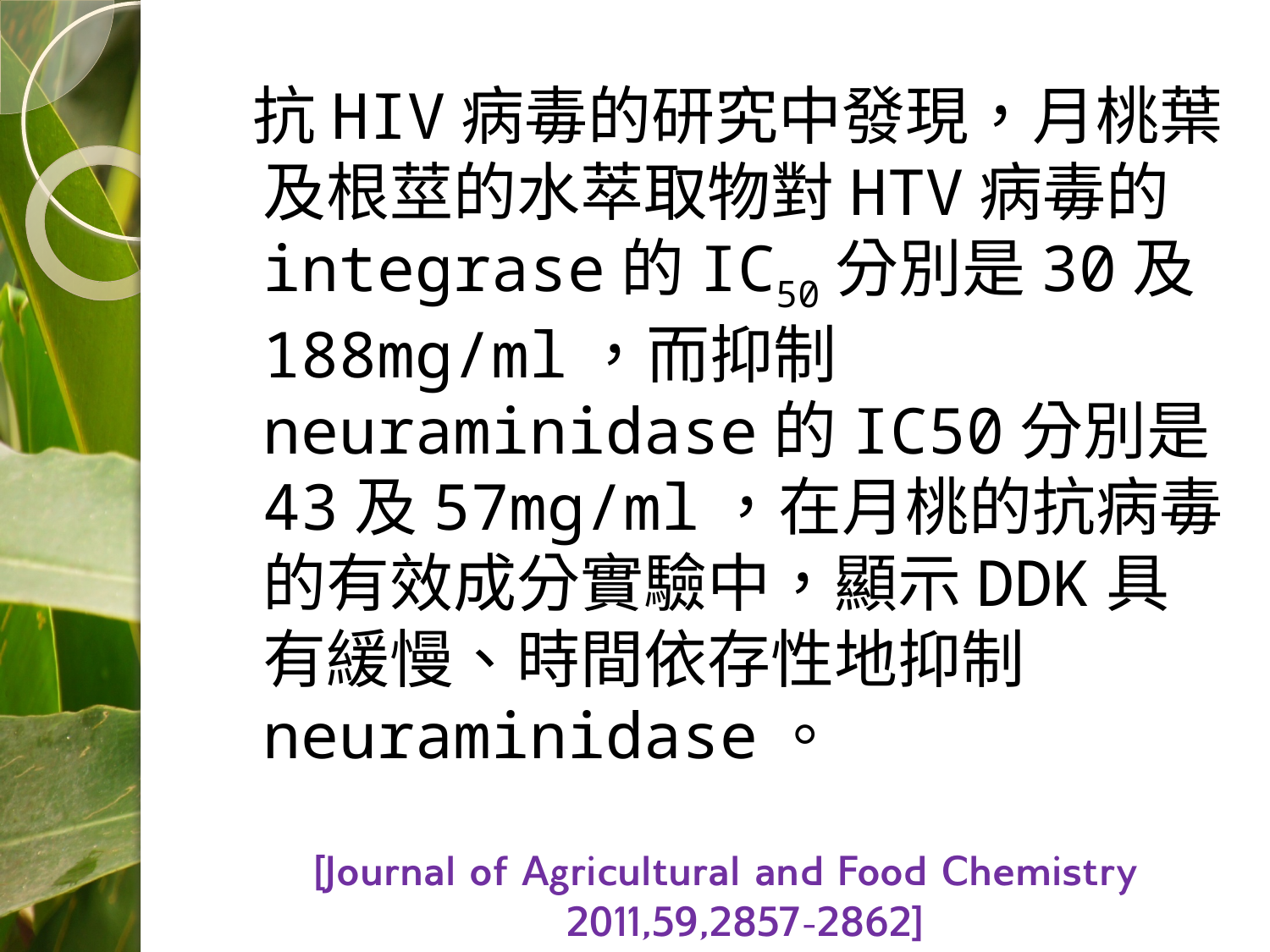

抗HIV病毒的研究中發現，月桃葉及根莖的水萃取物對HTV病毒的integrase的IC50分別是30及188mg/ml，而抑制neuraminidase的IC50分別是43及57mg/ml，在月桃的抗病毒的有效成分實驗中，顯示DDK具有緩慢、時間依存性地抑制neuraminidase。

[Journal of Agricultural and Food Chemistry 2011,59,2857-2862]